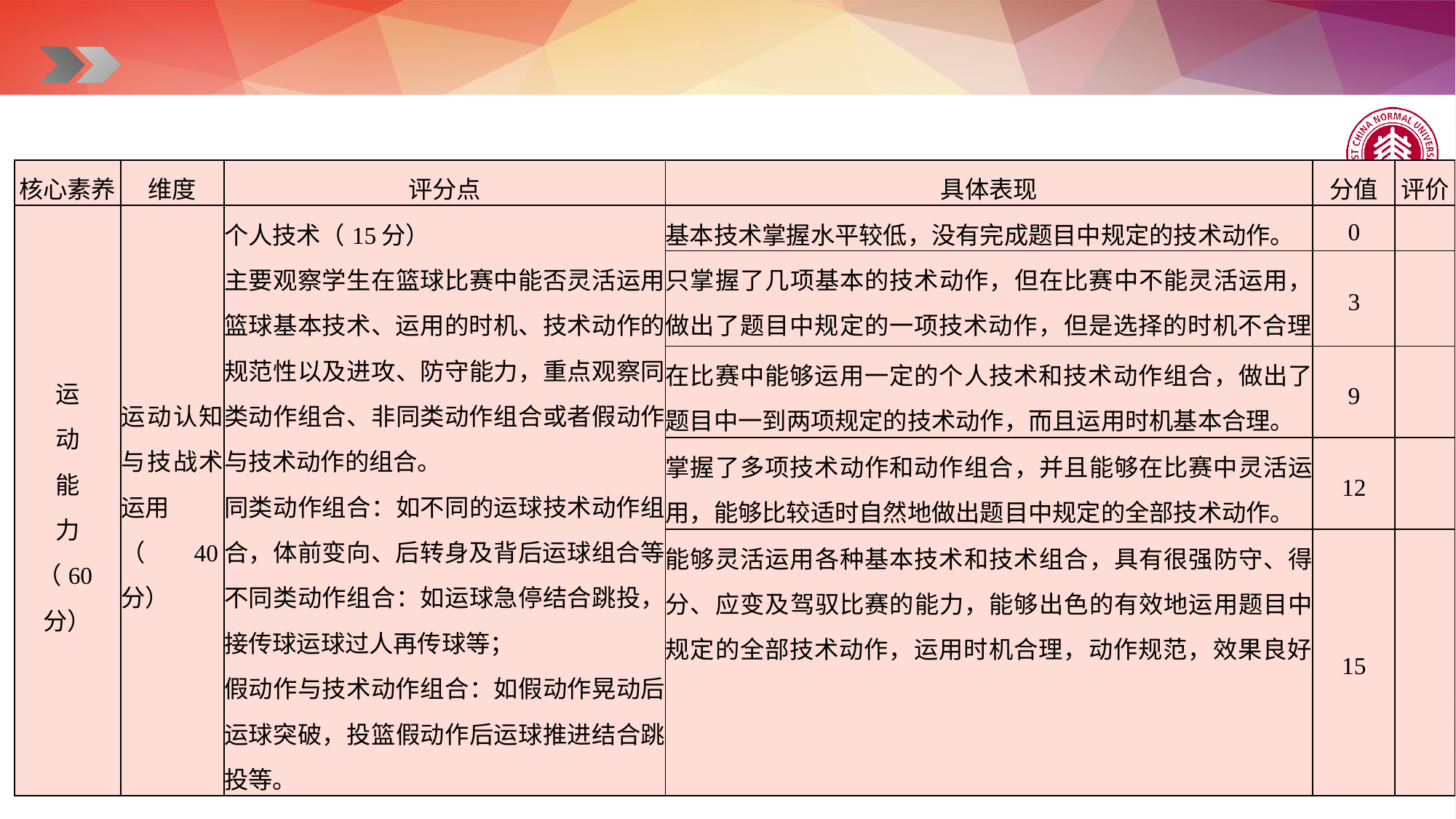

| 核心素养 | 维度 | 评分点 | 具体表现 | 分值 | 评价 |
| --- | --- | --- | --- | --- | --- |
| 运 动 能 力 （60分） | 运动认知与技战术运用 （40分） | 个人技术（15分） 主要观察学生在篮球比赛中能否灵活运用篮球基本技术、运用的时机、技术动作的规范性以及进攻、防守能力，重点观察同类动作组合、非同类动作组合或者假动作与技术动作的组合。 同类动作组合：如不同的运球技术动作组合，体前变向、后转身及背后运球组合等。 不同类动作组合：如运球急停结合跳投，接传球运球过人再传球等； 假动作与技术动作组合：如假动作晃动后运球突破，投篮假动作后运球推进结合跳投等。 | 基本技术掌握水平较低，没有完成题目中规定的技术动作。 | 0 |  |
|  |  |  | 只掌握了几项基本的技术动作，但在比赛中不能灵活运用，做出了题目中规定的一项技术动作，但是选择的时机不合理。 | 3 |  |
|  |  |  | 在比赛中能够运用一定的个人技术和技术动作组合，做出了题目中一到两项规定的技术动作，而且运用时机基本合理。 | 9 |  |
|  |  |  | 掌握了多项技术动作和动作组合，并且能够在比赛中灵活运用，能够比较适时自然地做出题目中规定的全部技术动作。 | 12 |  |
|  |  |  | 能够灵活运用各种基本技术和技术组合，具有很强防守、得分、应变及驾驭比赛的能力，能够出色的有效地运用题目中规定的全部技术动作，运用时机合理，动作规范，效果良好。 | 15 |  |